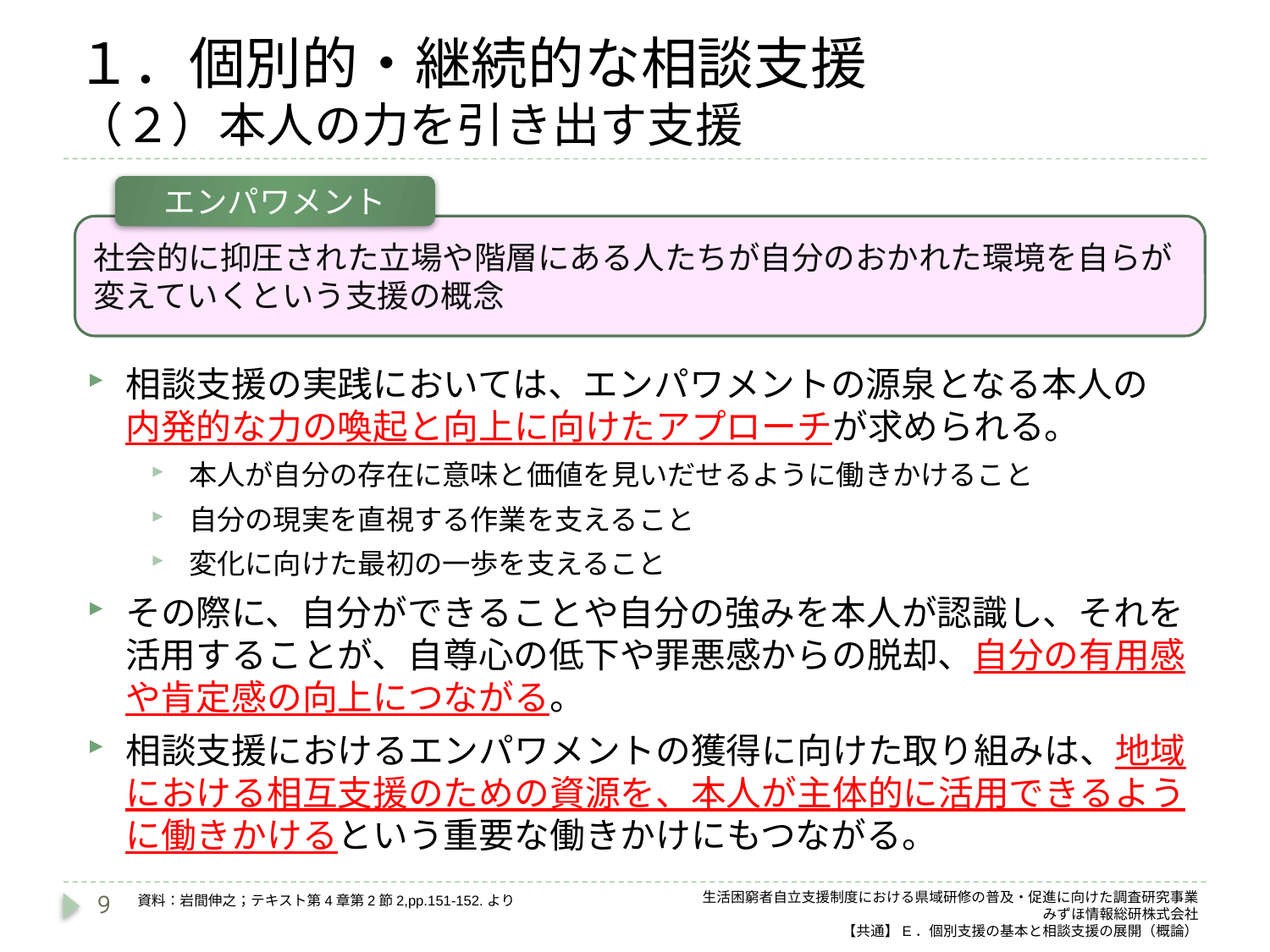

# １．個別的・継続的な相談支援 （２）本人の力を引き出す支援
エンパワメント
社会的に抑圧された立場や階層にある人たちが自分のおかれた環境を自らが変えていくという支援の概念
（a）
相談支援の実践においては、エンパワメントの源泉となる本人の　内発的な力の喚起と向上に向けたアプローチが求められる。
本人が自分の存在に意味と価値を見いだせるように働きかけること
自分の現実を直視する作業を支えること
変化に向けた最初の一歩を支えること
その際に、自分ができることや自分の強みを本人が認識し、それを活用することが、自尊心の低下や罪悪感からの脱却、自分の有用感や肯定感の向上につながる。
相談支援におけるエンパワメントの獲得に向けた取り組みは、地域における相互支援のための資源を、本人が主体的に活用できるように働きかけるという重要な働きかけにもつながる。
9
生活困窮者自立支援制度における県域研修の普及・促進に向けた調査研究事業
みずほ情報総研株式会社
【共通】E．個別支援の基本と相談支援の展開（概論）
資料：岩間伸之；テキスト第4章第2節2,pp.151-152.より